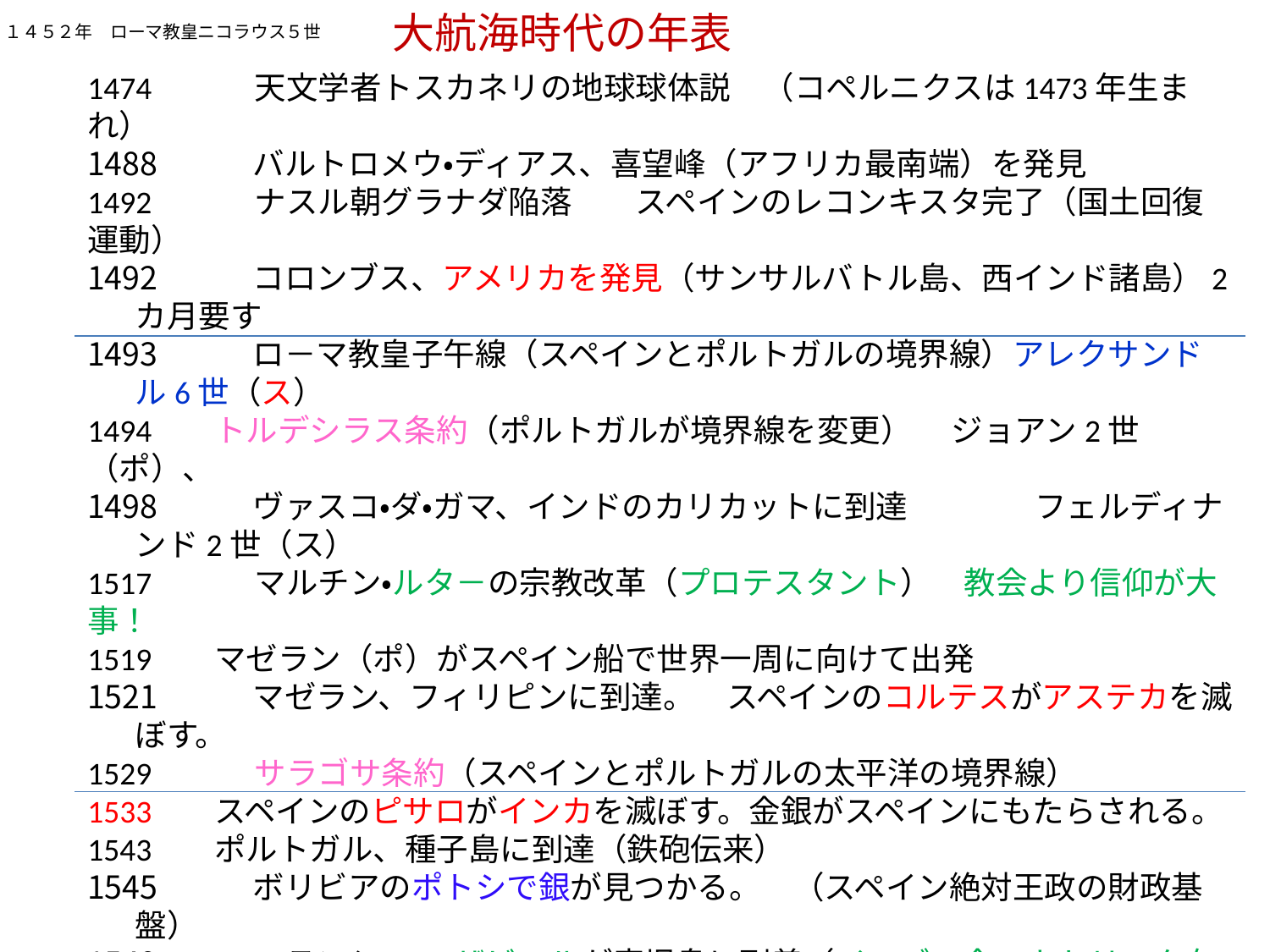

大航海時代の年表
１４５２年　ローマ教皇ニコラウス５世
1474　　　天文学者トスカネリの地球球体説　（コペルニクスは1473年生まれ）
　　　バルトロメウ・ディアス、喜望峰（アフリカ最南端）を発見
1492　　　ナスル朝グラナダ陥落　　スペインのレコンキスタ完了（国土回復運動）
　　　コロンブス、アメリカを発見（サンサルバトル島、西インド諸島）2カ月要す
　　　ロ－マ教皇子午線（スペインとポルトガルの境界線）アレクサンドル6世（ス）
1494	トルデシラス条約（ポルトガルが境界線を変更）　 ジョアン2世（ポ）、
　　　ヴァスコ・ダ・ガマ、インドのカリカットに到達　　　　フェルディナンド2世（ス）
1517　　　マルチン・ルタ－の宗教改革（プロテスタント）　教会より信仰が大事！
1519	マゼラン（ポ）がスペイン船で世界一周に向けて出発
　　　マゼラン、フィリピンに到達。　スペインのコルテスがアステカを滅ぼす。
1529　　　サラゴサ条約（スペインとポルトガルの太平洋の境界線）
1533	スペインのピサロがインカを滅ぼす。金銀がスペインにもたらされる。
1543	ポルトガル、種子島に到達（鉄砲伝来）
　　　ボリビアのポトシで銀が見つかる。　（スペイン絶対王政の財政基盤）
　　　フランシスコ・ザビエルが鹿児島に到着（イエズス会のカトリック布教）
1571　　　レパントの海戦　　スペインとベネチアがオスマン帝国を撃破
1580　　　スペイン、ポルトガルを併合　　「太陽の沈まぬ国」
　　　オランダ、スペインから独立　　（フェリペ2世のカトリック強制からの解放）
1588　　　スペイン、アルマダ戦争でイギリスに敗北　（スペイン支配の終焉）
　　　オランダ東インド会社を設立　　オランダ、スペインの植民地で海賊行為
　　　オランダ西インド会社を設立　　ブラジルを拠点とした三角貿易の開始
　　　アンボイナ事件　モルッカ諸島で英商館員を虐殺　東南アジア貿易独占
1648　　　ウエストファリア条約　神聖ロ－マ帝国の解体